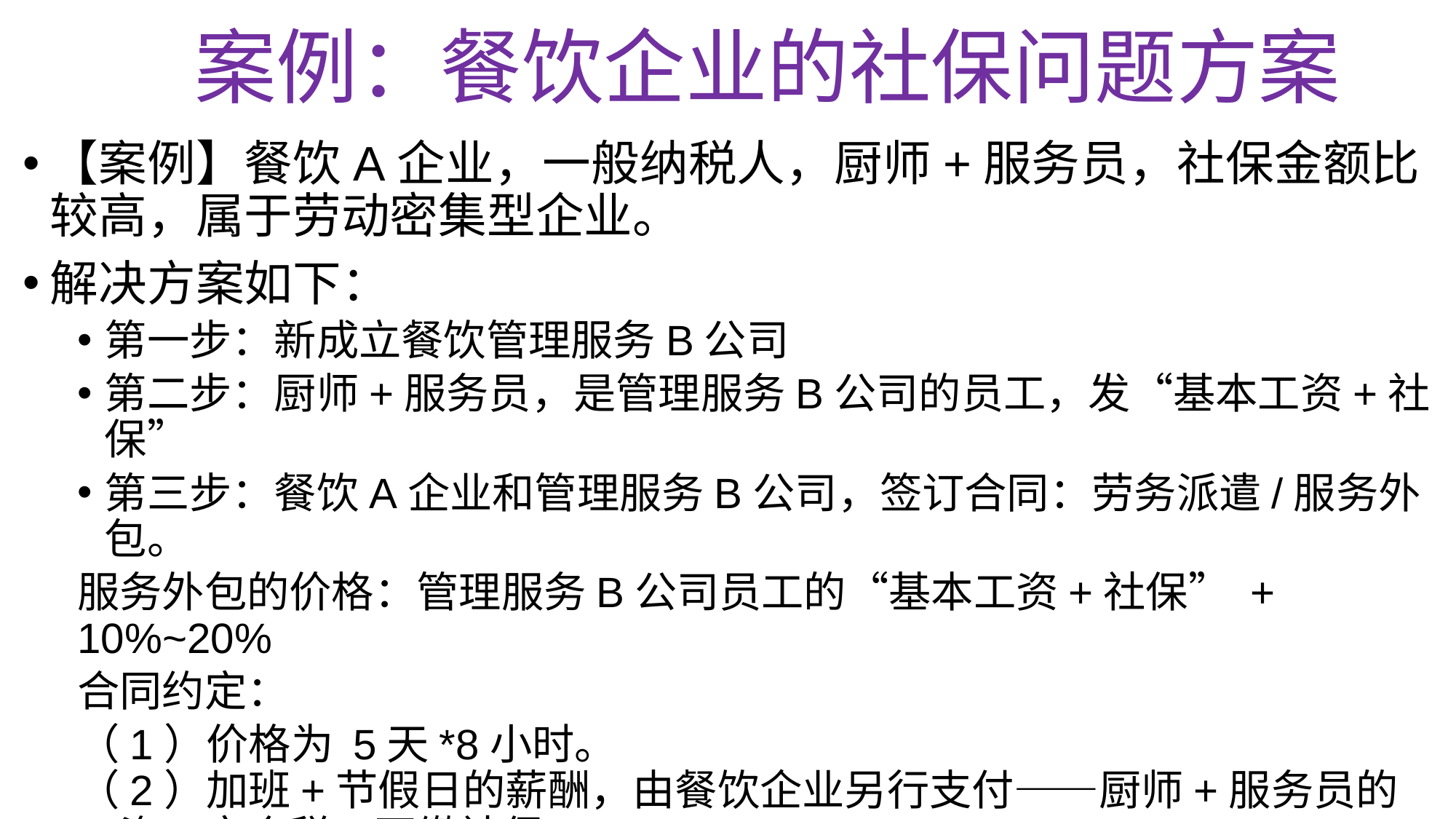

# 案例：餐饮企业的社保问题方案
【案例】餐饮A企业，一般纳税人，厨师+服务员，社保金额比较高，属于劳动密集型企业。
解决方案如下：
第一步：新成立餐饮管理服务B公司
第二步：厨师+服务员，是管理服务B公司的员工，发“基本工资+社保”
第三步：餐饮A企业和管理服务B公司，签订合同：劳务派遣/服务外包。
服务外包的价格：管理服务B公司员工的“基本工资+社保” + 10%~20%
合同约定：
（1）价格为 5天*8小时。
（2）加班+节假日的薪酬，由餐饮企业另行支付——厨师+服务员的工资，交个税，不缴社保。